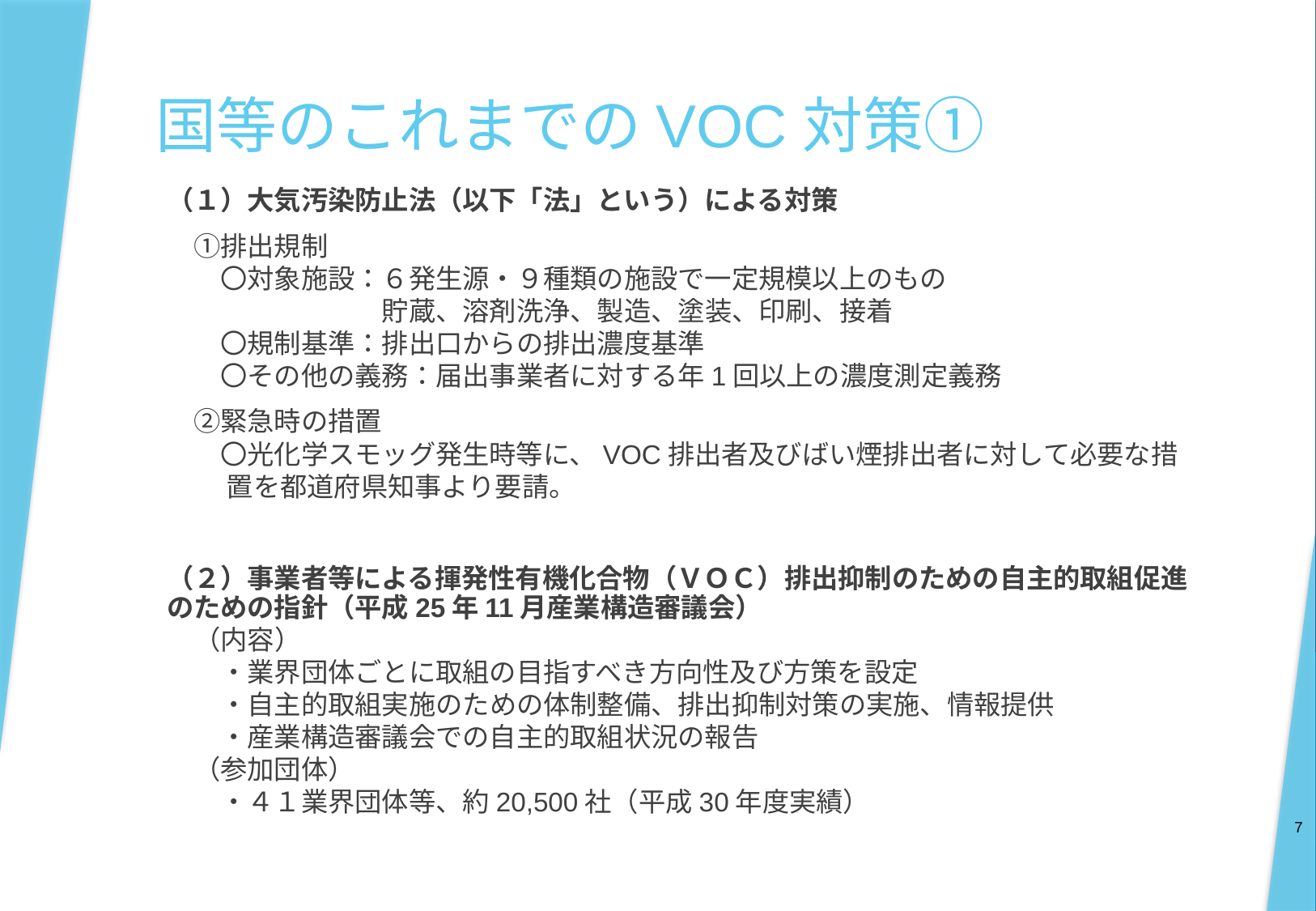

# 国等のこれまでのVOC対策①
（１）大気汚染防止法（以下「法」という）による対策
　①排出規制
　　〇対象施設：６発生源・９種類の施設で一定規模以上のもの
　　　　　　　　貯蔵、溶剤洗浄、製造、塗装、印刷、接着
　　〇規制基準：排出口からの排出濃度基準
　　〇その他の義務：届出事業者に対する年1回以上の濃度測定義務
　②緊急時の措置
　　〇光化学スモッグ発生時等に、VOC排出者及びばい煙排出者に対して必要な措置を都道府県知事より要請。

（２）事業者等による揮発性有機化合物（ＶＯＣ）排出抑制のための自主的取組促進のための指針（平成25年11月産業構造審議会）
　（内容）
　　・業界団体ごとに取組の目指すべき方向性及び方策を設定
　　・自主的取組実施のための体制整備、排出抑制対策の実施、情報提供
　　・産業構造審議会での自主的取組状況の報告
　（参加団体）
　　・４１業界団体等、約20,500社（平成30年度実績）

7